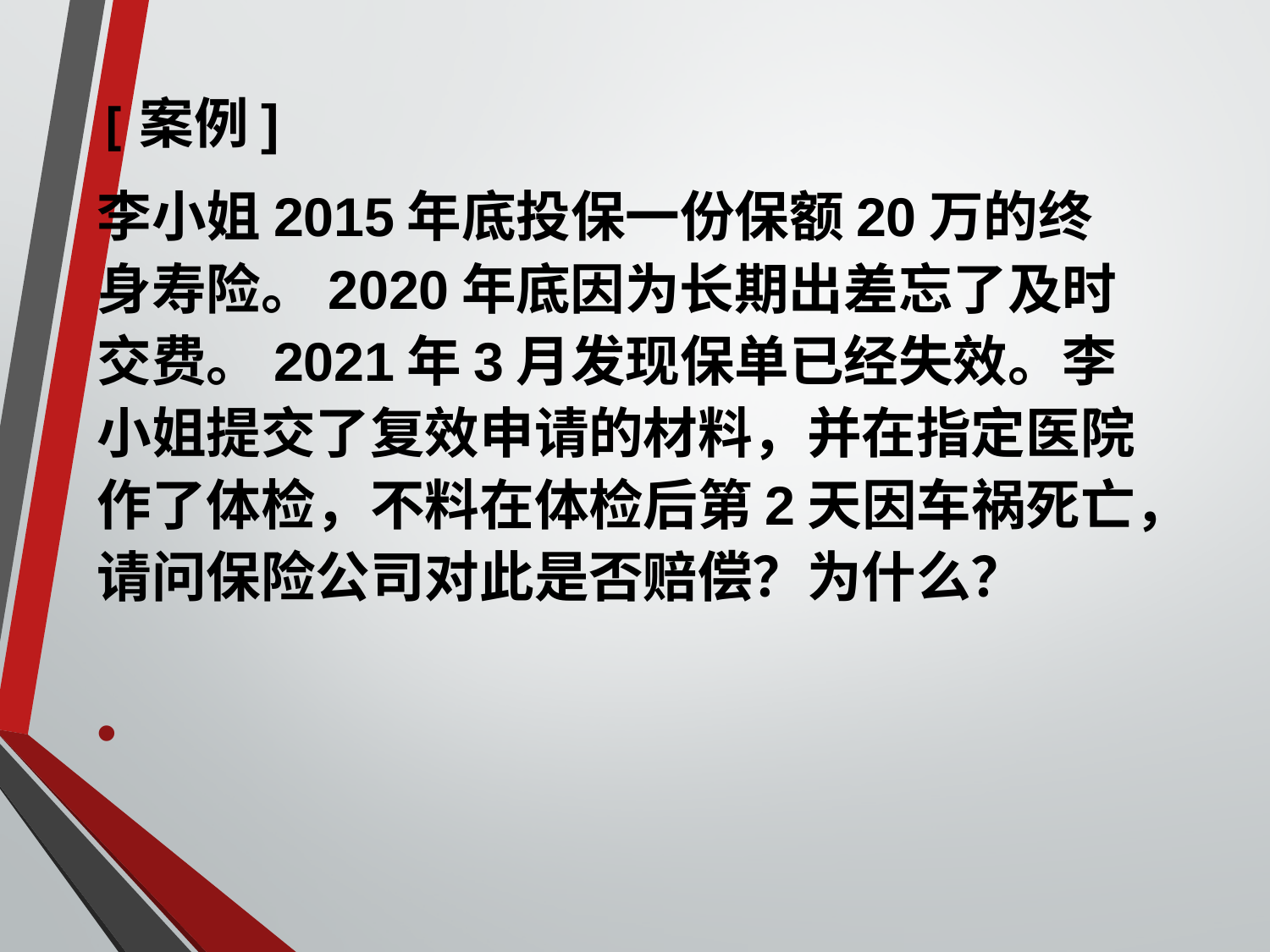

[案例]
李小姐2015年底投保一份保额20万的终身寿险。2020年底因为长期出差忘了及时交费。2021年3月发现保单已经失效。李小姐提交了复效申请的材料，并在指定医院作了体检，不料在体检后第2天因车祸死亡，请问保险公司对此是否赔偿？为什么？